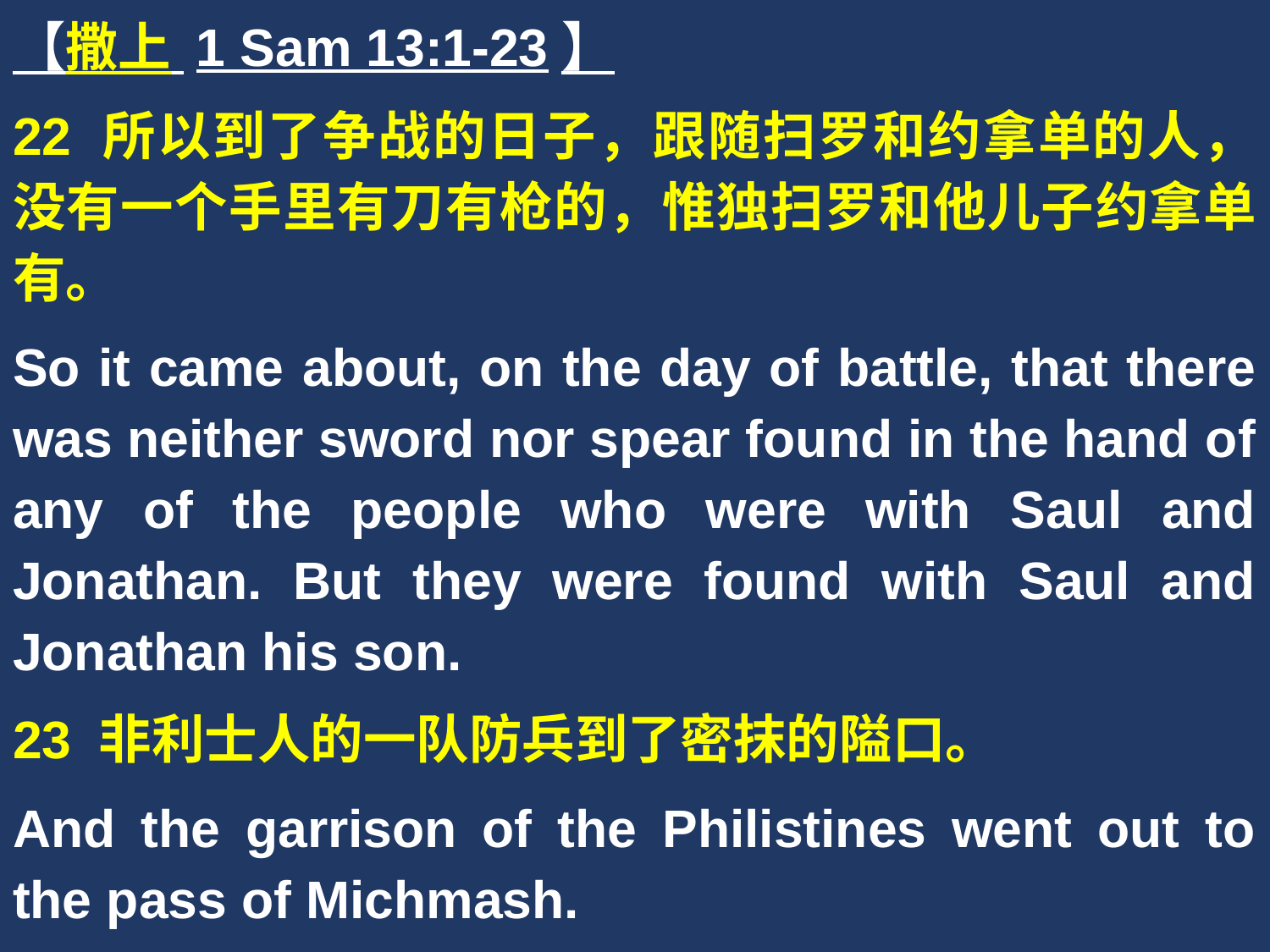

【撒上 1 Sam 13:1-23】
22 所以到了争战的日子，跟随扫罗和约拿单的人，没有一个手里有刀有枪的，惟独扫罗和他儿子约拿单有。
So it came about, on the day of battle, that there was neither sword nor spear found in the hand of any of the people who were with Saul and Jonathan. But they were found with Saul and Jonathan his son.
23 非利士人的一队防兵到了密抹的隘口。
And the garrison of the Philistines went out to the pass of Michmash.